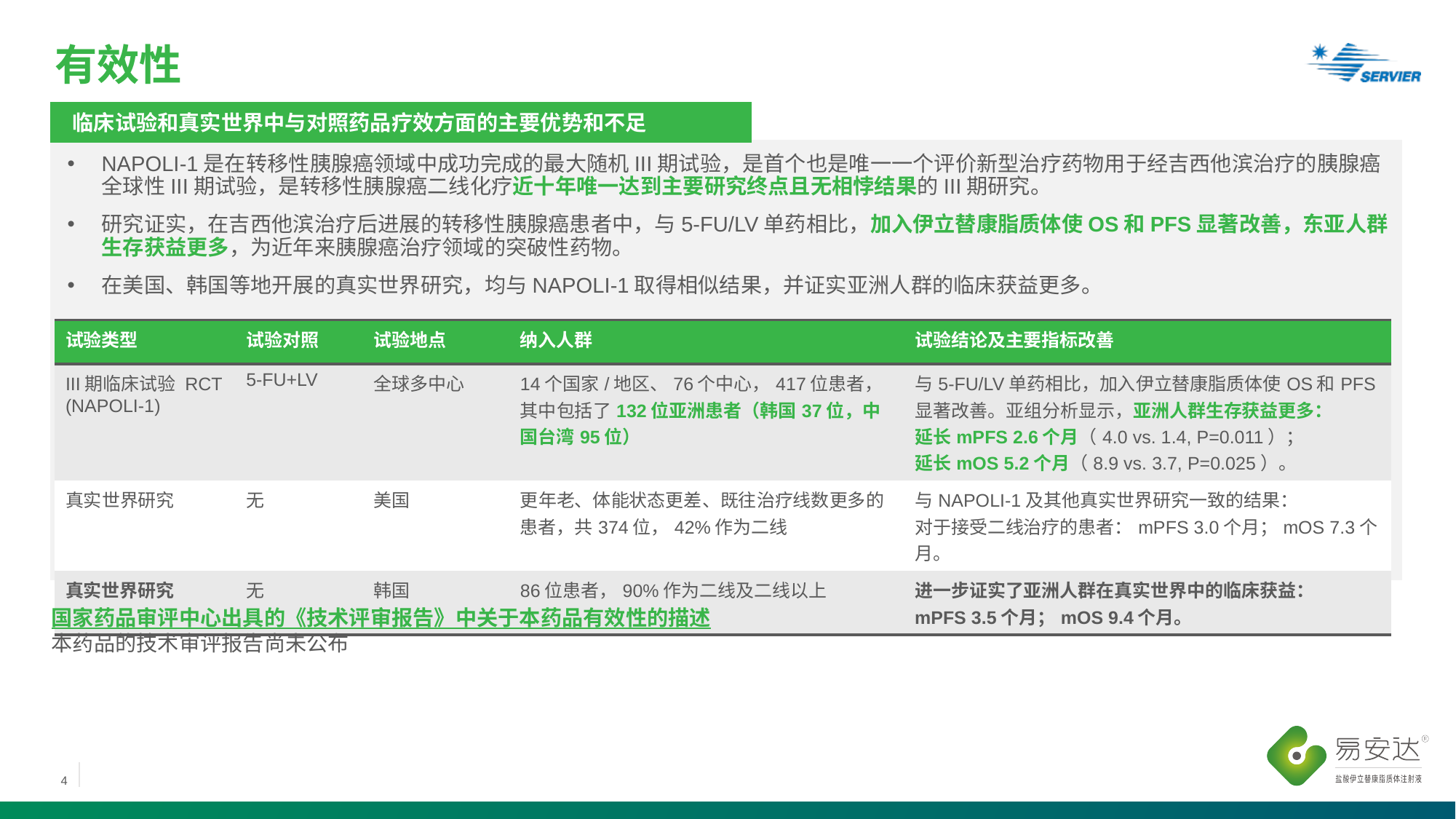

# 有效性
临床试验和真实世界中与对照药品疗效方面的主要优势和不足

NAPOLI-1是在转移性胰腺癌领域中成功完成的最大随机III期试验，是首个也是唯一一个评价新型治疗药物用于经吉西他滨治疗的胰腺癌全球性III期试验，是转移性胰腺癌二线化疗近十年唯一达到主要研究终点且无相悖结果的III期研究。
研究证实，在吉西他滨治疗后进展的转移性胰腺癌患者中，与5-FU/LV单药相比，加入伊立替康脂质体使OS和PFS显著改善，东亚人群生存获益更多，为近年来胰腺癌治疗领域的突破性药物。
在美国、韩国等地开展的真实世界研究，均与NAPOLI-1取得相似结果，并证实亚洲人群的临床获益更多。
| 试验类型 | 试验对照 | 试验地点 | 纳入人群 | 试验结论及主要指标改善 |
| --- | --- | --- | --- | --- |
| III期临床试验 RCT (NAPOLI-1) | 5-FU+LV | 全球多中心 | 14个国家/地区、76个中心，417位患者，其中包括了132位亚洲患者（韩国37位，中国台湾95位） | 与5-FU/LV单药相比，加入伊立替康脂质体使OS和PFS显著改善。亚组分析显示，亚洲人群生存获益更多： 延长mPFS 2.6个月（4.0 vs. 1.4, P=0.011）； 延长mOS 5.2个月（8.9 vs. 3.7, P=0.025）。 |
| 真实世界研究 | 无 | 美国 | 更年老、体能状态更差、既往治疗线数更多的患者，共374位，42%作为二线 | 与NAPOLI-1及其他真实世界研究一致的结果： 对于接受二线治疗的患者：mPFS 3.0个月；mOS 7.3个月。 |
| 真实世界研究 | 无 | 韩国 | 86位患者，90%作为二线及二线以上 | 进一步证实了亚洲人群在真实世界中的临床获益： mPFS 3.5个月；mOS 9.4个月。 |
国家药品审评中心出具的《技术评审报告》中关于本药品有效性的描述
本药品的技术审评报告尚未公布

4